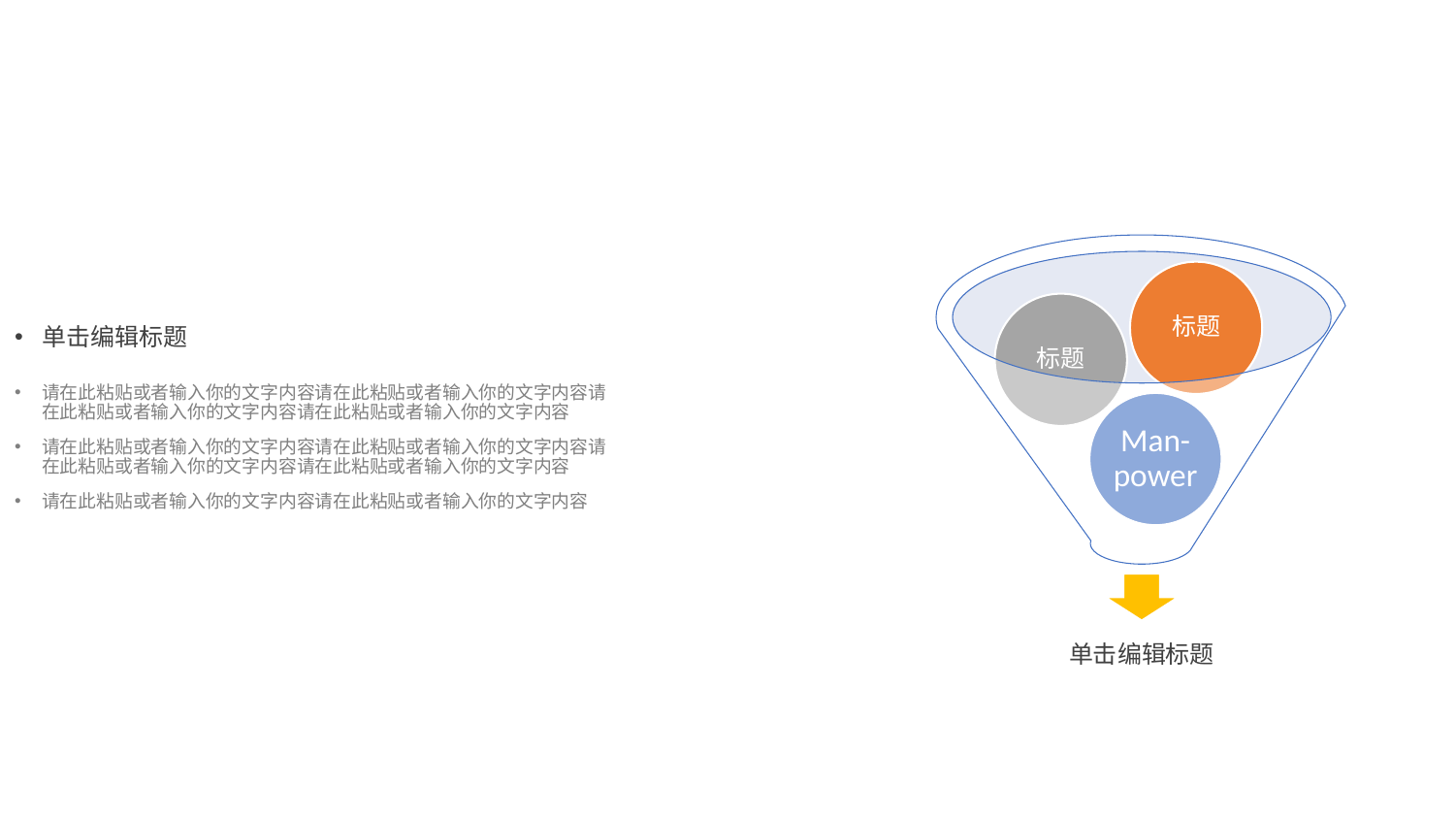

单击编辑标题
Man-power
标题
标题
单击编辑标题
请在此粘贴或者输入你的文字内容请在此粘贴或者输入你的文字内容请在此粘贴或者输入你的文字内容请在此粘贴或者输入你的文字内容
请在此粘贴或者输入你的文字内容请在此粘贴或者输入你的文字内容请在此粘贴或者输入你的文字内容请在此粘贴或者输入你的文字内容
请在此粘贴或者输入你的文字内容请在此粘贴或者输入你的文字内容